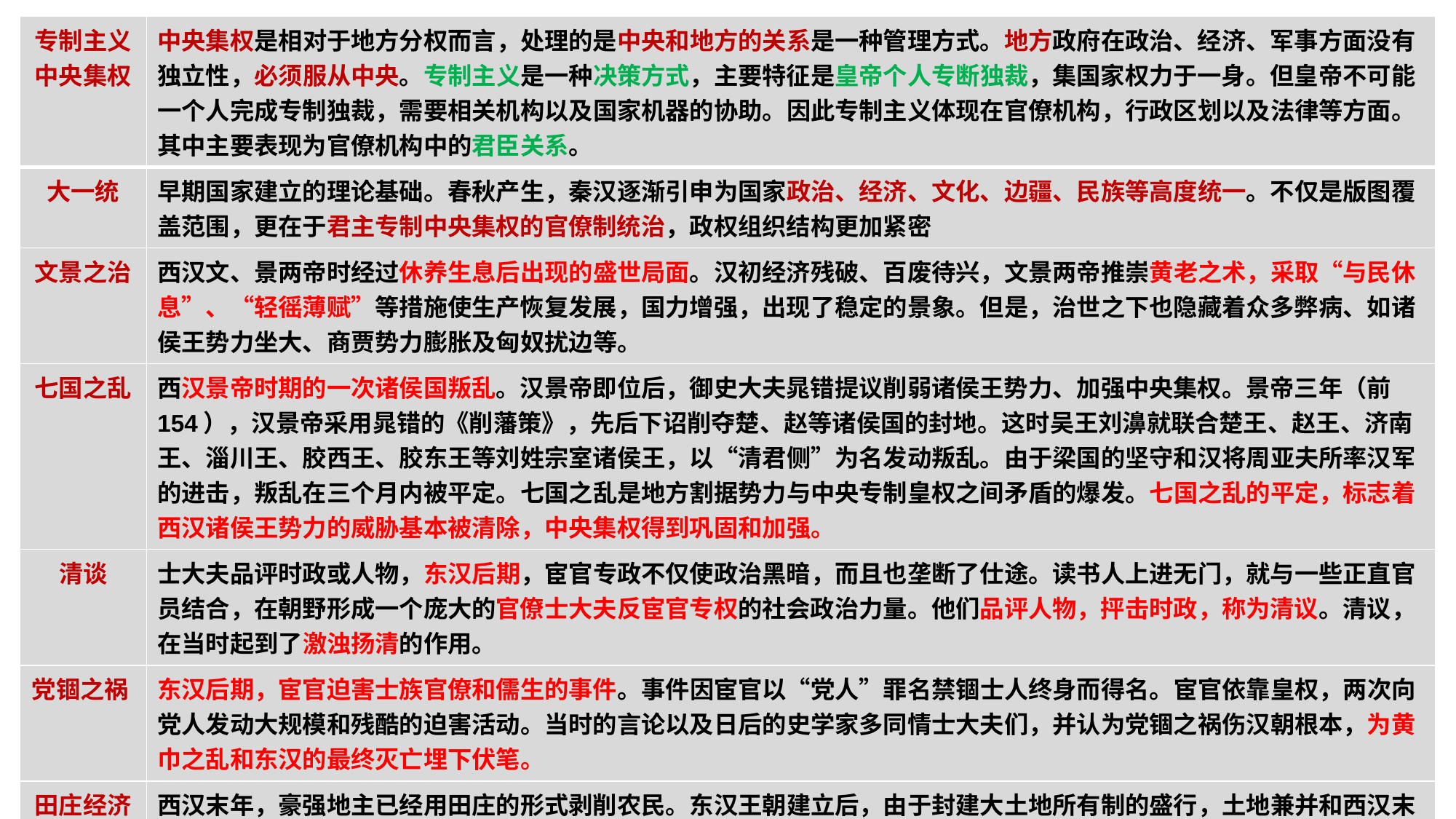

| 专制主义 中央集权 | 中央集权是相对于地方分权而言，处理的是中央和地方的关系是一种管理方式。地方政府在政治、经济、军事方面没有独立性，必须服从中央。专制主义是一种决策方式，主要特征是皇帝个人专断独裁，集国家权力于一身。但皇帝不可能一个人完成专制独裁，需要相关机构以及国家机器的协助。因此专制主义体现在官僚机构，行政区划以及法律等方面。其中主要表现为官僚机构中的君臣关系。 |
| --- | --- |
| 大一统 | 早期国家建立的理论基础。春秋产生，秦汉逐渐引申为国家政治、经济、文化、边疆、民族等高度统一。不仅是版图覆盖范围，更在于君主专制中央集权的官僚制统治，政权组织结构更加紧密 |
| 文景之治 | 西汉文、景两帝时经过休养生息后出现的盛世局面。汉初经济残破、百废待兴，文景两帝推崇黄老之术，采取“与民休息”、“轻徭薄赋”等措施使生产恢复发展，国力增强，出现了稳定的景象。但是，治世之下也隐藏着众多弊病、如诸侯王势力坐大、商贾势力膨胀及匈奴扰边等。 |
| 七国之乱 | 西汉景帝时期的一次诸侯国叛乱。汉景帝即位后，御史大夫晁错提议削弱诸侯王势力、加强中央集权。景帝三年（前 154），汉景帝采用晁错的《削藩策》，先后下诏削夺楚、赵等诸侯国的封地。这时吴王刘濞就联合楚王、赵王、济南王、淄川王、胶西王、胶东王等刘姓宗室诸侯王，以“清君侧”为名发动叛乱。由于梁国的坚守和汉将周亚夫所率汉军的进击，叛乱在三个月内被平定。七国之乱是地方割据势力与中央专制皇权之间矛盾的爆发。七国之乱的平定，标志着西汉诸侯王势力的威胁基本被清除，中央集权得到巩固和加强。 |
| 清谈 | 士大夫品评时政或人物，东汉后期，宦官专政不仅使政治黑暗，而且也垄断了仕途。读书人上进无门，就与一些正直官员结合，在朝野形成一个庞大的官僚士大夫反宦官专权的社会政治力量。他们品评人物，抨击时政，称为清议。清议，在当时起到了激浊扬清的作用。 |
| 党锢之祸 | 东汉后期，宦官迫害士族官僚和儒生的事件。事件因宦官以“党人”罪名禁锢士人终身而得名。宦官依靠皇权，两次向党人发动大规模和残酷的迫害活动。当时的言论以及日后的史学家多同情士大夫们，并认为党锢之祸伤汉朝根本，为黄巾之乱和东汉的最终灭亡埋下伏笔。 |
| 田庄经济 | 西汉末年，豪强地主已经用田庄的形式剥削农民。东汉王朝建立后，由于封建大土地所有制的盛行，土地兼并和西汉末年的战乱等原因，豪强地主建立了一个个封建地主田庄。田庄经济特点：规模大，多种经营，集体劳作，自给自足。聚族而居，宾客相附，带有浓厚的宗族宗法色彩。庄园拥有自己的武装——部曲。 |